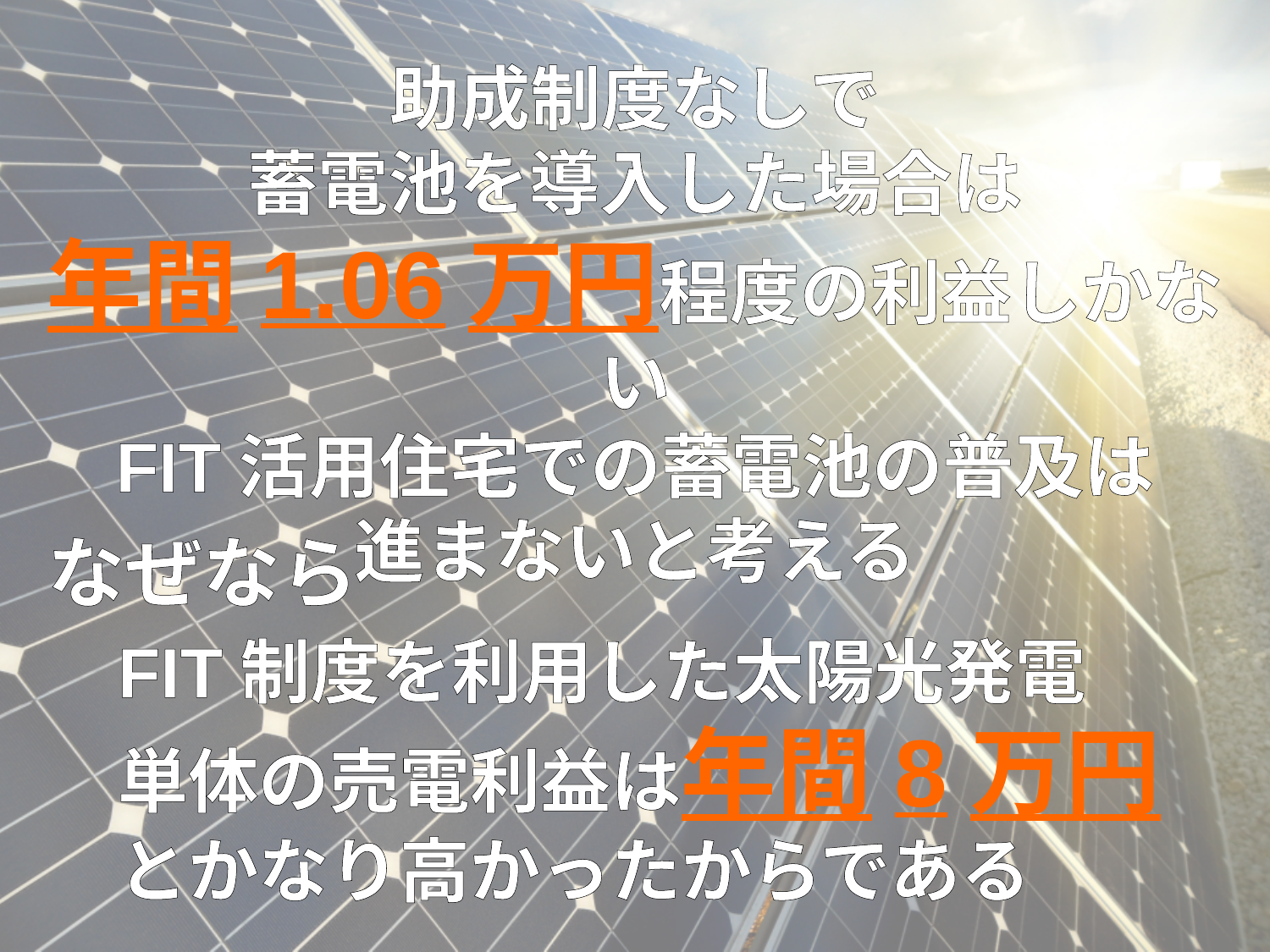

助成制度なしで
蓄電池を導入した場合は
年間1.06万円程度の利益しかない
FIT活用住宅での蓄電池の普及は
進まないと考える
なぜなら
FIT制度を利用した太陽光発電
単体の売電利益は年間8万円とかなり高かったからである